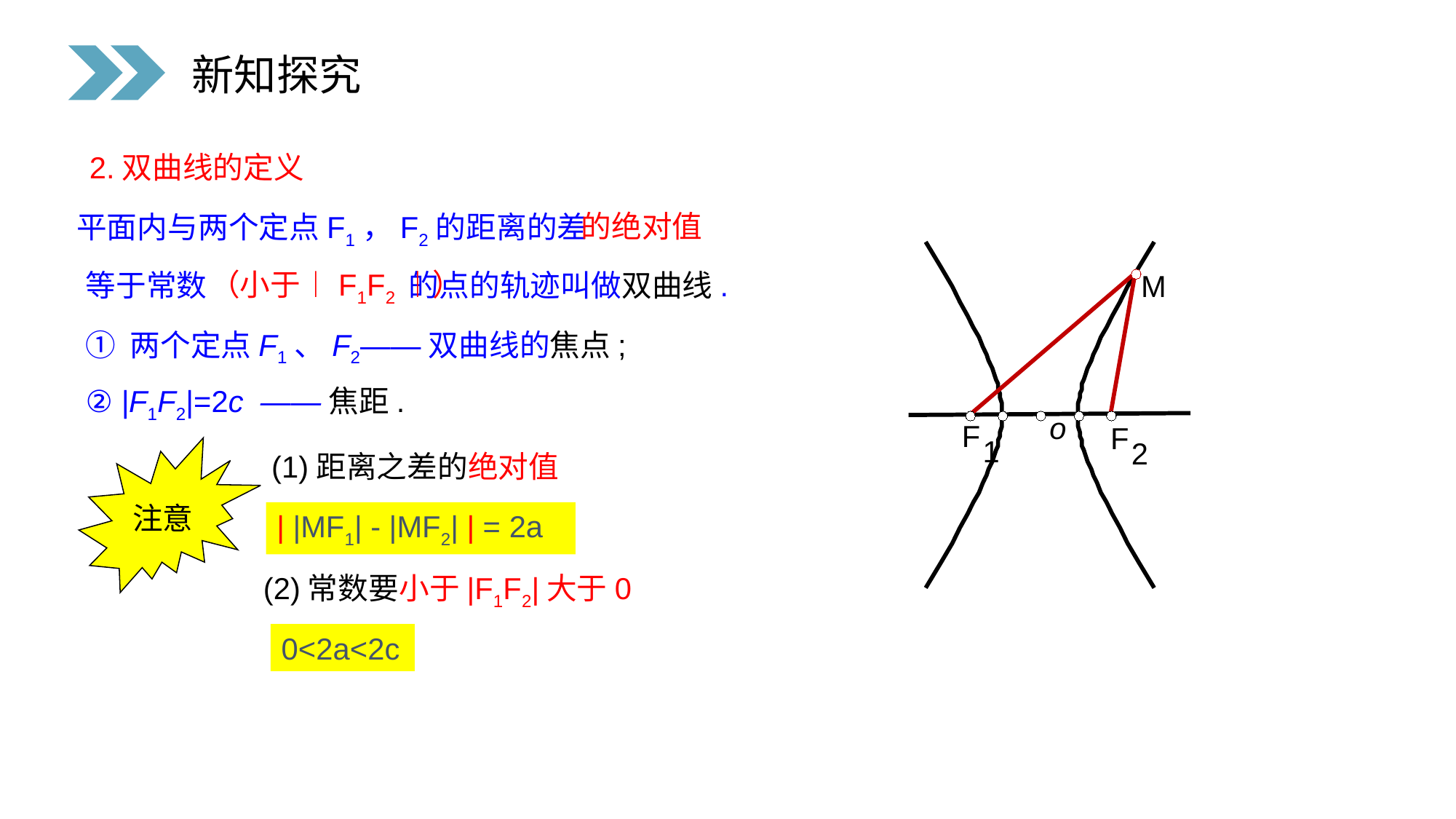

新知探究
2.双曲线的定义
的绝对值
          平面内与两个定点F1，F2的距离的差

M

o

F
F
1
2
（小于︱F1F2︱）
等于常数                              的点的轨迹叫做双曲线.
① 两个定点F1、F2——双曲线的焦点;
② |F1F2|=2c  ——焦距.
注意
(1)距离之差的绝对值
| |MF1| - |MF2| | = 2a
(2)常数要小于|F1F2|大于0
0<2a<2c